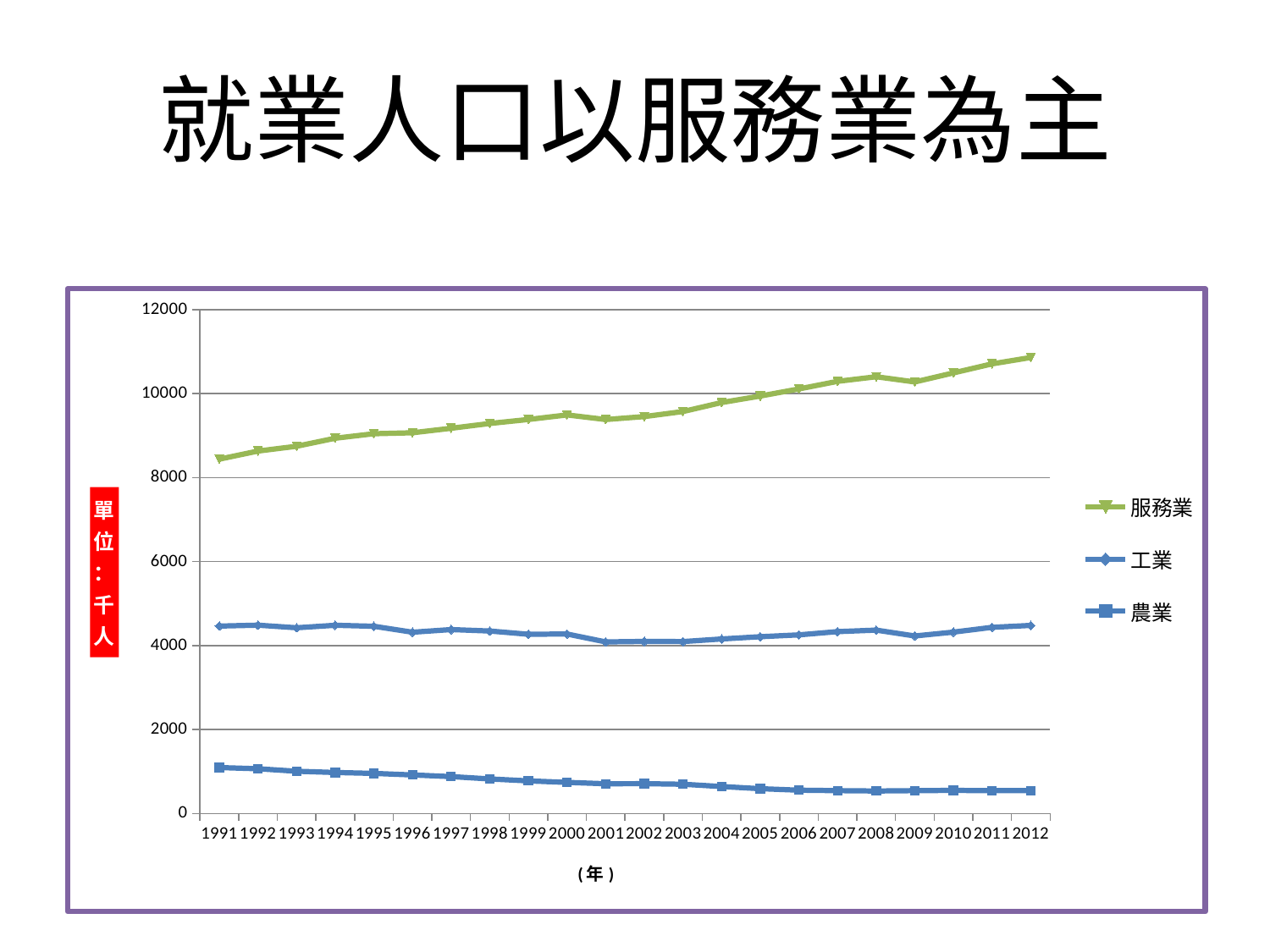

# 就業人口以服務業為主

### Chart

| Category | 農業 | 工業 | 服務業 |
|---|---|---|---|
| 1991 | 1093.0 | 3370.0 | 3977.0 |
| 1992 | 1065.0 | 3419.0 | 4148.0 |
| 1993 | 1005.0 | 3418.0 | 4323.0 |
| 1994 | 976.0 | 3506.0 | 4456.0 |
| 1995 | 954.0 | 3504.0 | 4587.0 |
| 1996 | 918.0 | 3399.0 | 4751.0 |
| 1997 | 878.0 | 3502.0 | 4795.0 |
| 1998 | 822.0 | 3523.0 | 4944.0 |
| 1999 | 776.0 | 3492.0 | 5116.0 |
| 2000 | 740.0 | 3534.0 | 5218.0 |
| 2001 | 708.0 | 3377.0 | 5298.0 |
| 2002 | 709.0 | 3388.0 | 5356.0 |
| 2003 | 696.0 | 3398.0 | 5480.0 |
| 2004 | 642.0 | 3514.0 | 5631.0 |
| 2005 | 590.0 | 3619.0 | 5733.0 |
| 2006 | 554.0 | 3700.0 | 5857.0 |
| 2007 | 543.0 | 3788.0 | 5962.0 |
| 2008 | 535.0 | 3832.0 | 6036.0 |
| 2009 | 543.0 | 3684.0 | 6051.0 |
| 2010 | 550.0 | 3769.0 | 6174.0 |
| 2011 | 542.0 | 3892.0 | 6275.0 |
| 2012 | 544.0 | 3935.0 | 6381.0 |